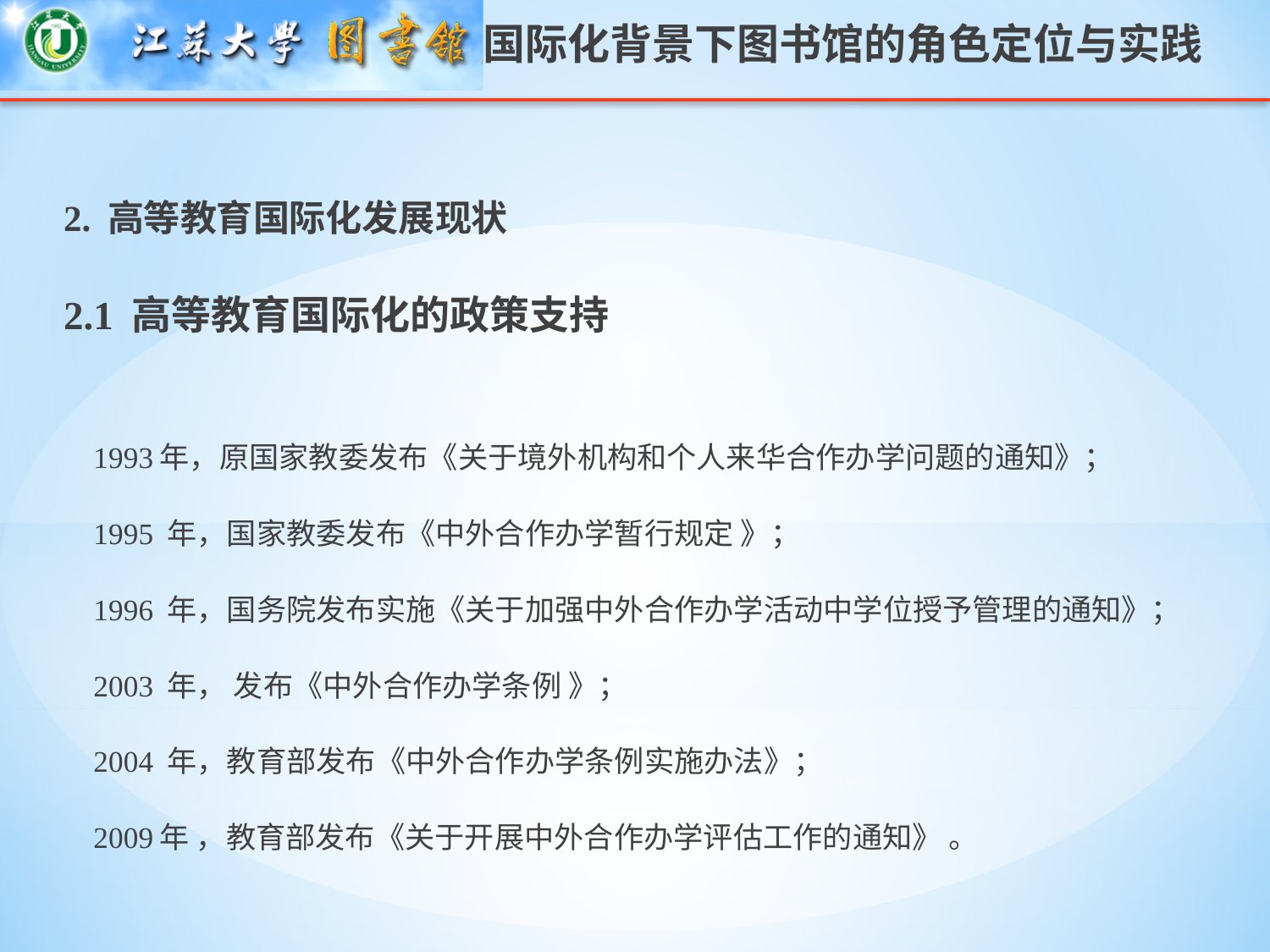

2. 高等教育国际化发展现状
2.1 高等教育国际化的政策支持

1993年，原国家教委发布《关于境外机构和个人来华合作办学问题的通知》；
1995 年，国家教委发布《中外合作办学暂行规定 》；
1996 年，国务院发布实施《关于加强中外合作办学活动中学位授予管理的通知》；
2003 年， 发布《中外合作办学条例 》；
2004 年，教育部发布《中外合作办学条例实施办法》；
2009年 ，教育部发布《关于开展中外合作办学评估工作的通知》 。